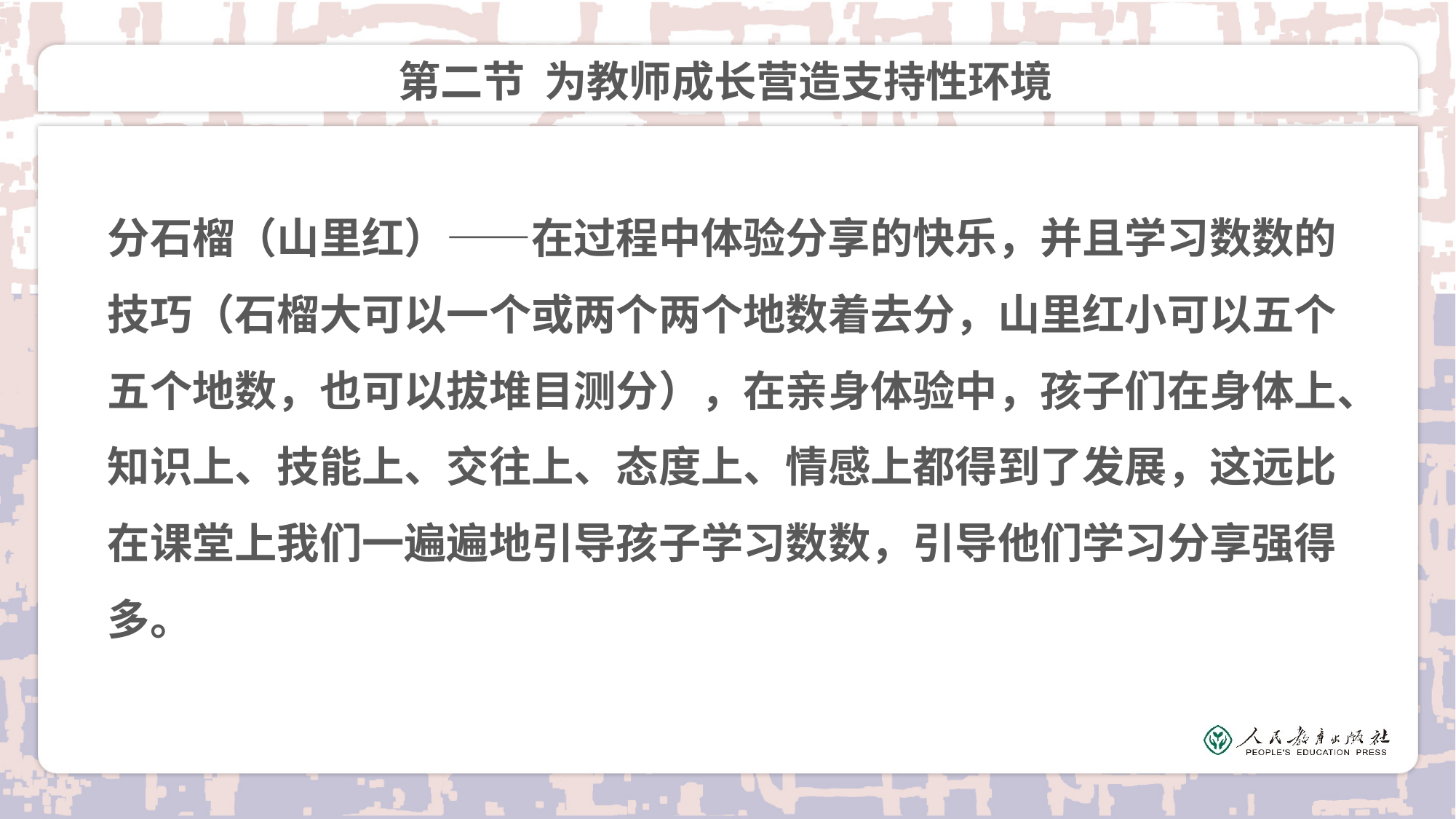

# 第二节  为教师成长营造支持性环境
分石榴（山里红）——在过程中体验分享的快乐，并且学习数数的技巧（石榴大可以一个或两个两个地数着去分，山里红小可以五个五个地数，也可以拔堆目测分），在亲身体验中，孩子们在身体上、知识上、技能上、交往上、态度上、情感上都得到了发展，这远比在课堂上我们一遍遍地引导孩子学习数数，引导他们学习分享强得多。